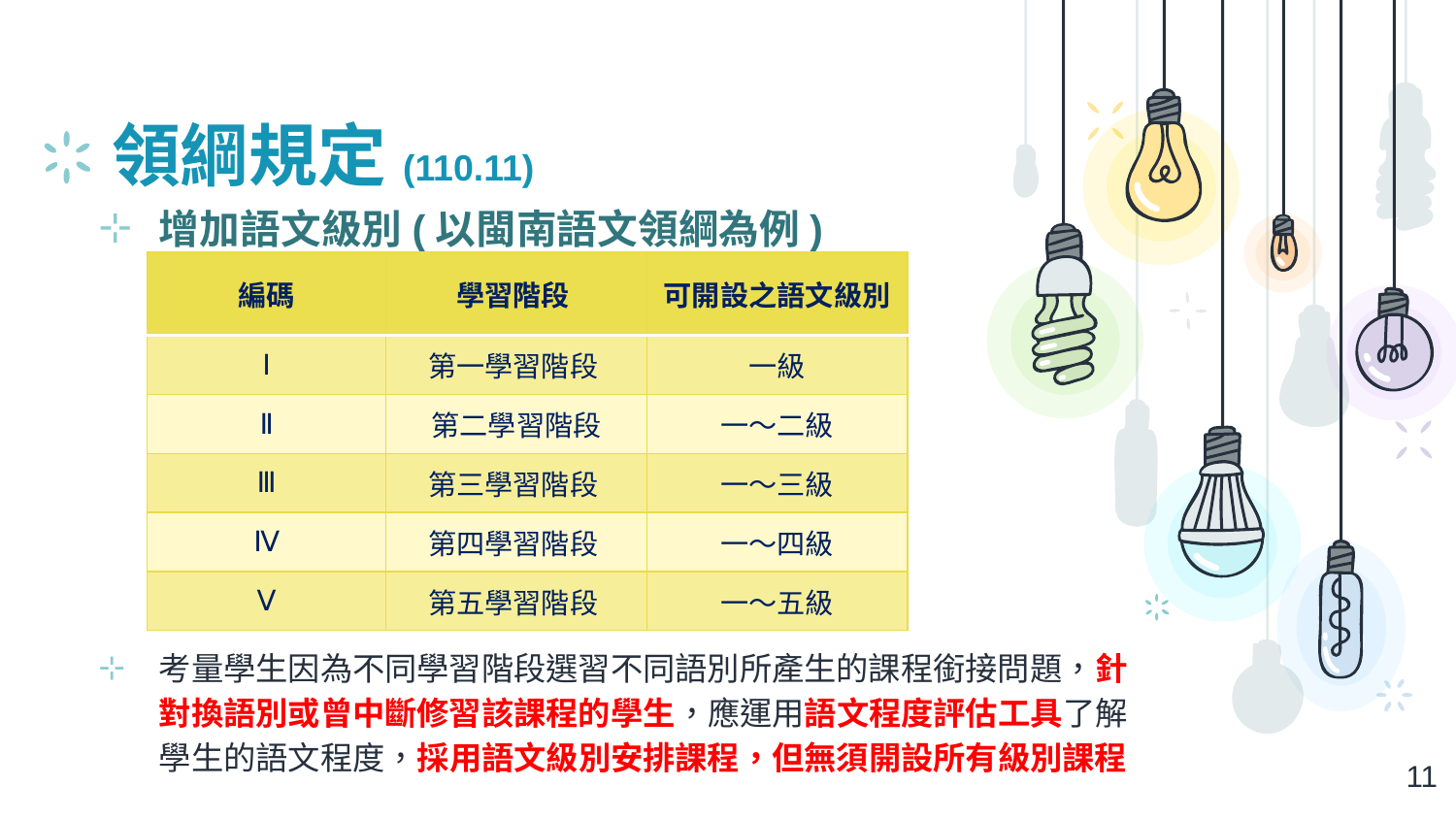

# 領綱規定(110.11)
增加語文級別(以閩南語文領綱為例)

考量學生因為不同學習階段選習不同語別所產生的課程銜接問題，針對換語別或曾中斷修習該課程的學生，應運用語文程度評估工具了解學生的語文程度，採用語文級別安排課程，但無須開設所有級別課程

| 編碼 | 學習階段 | 可開設之語文級別 |
| --- | --- | --- |
| Ⅰ | 第一學習階段 | 一級 |
| Ⅱ | 第二學習階段 | 一～二級 |
| Ⅲ | 第三學習階段 | 一～三級 |
| Ⅳ | 第四學習階段 | 一～四級 |
| Ⅴ | 第五學習階段 | 一～五級 |
11